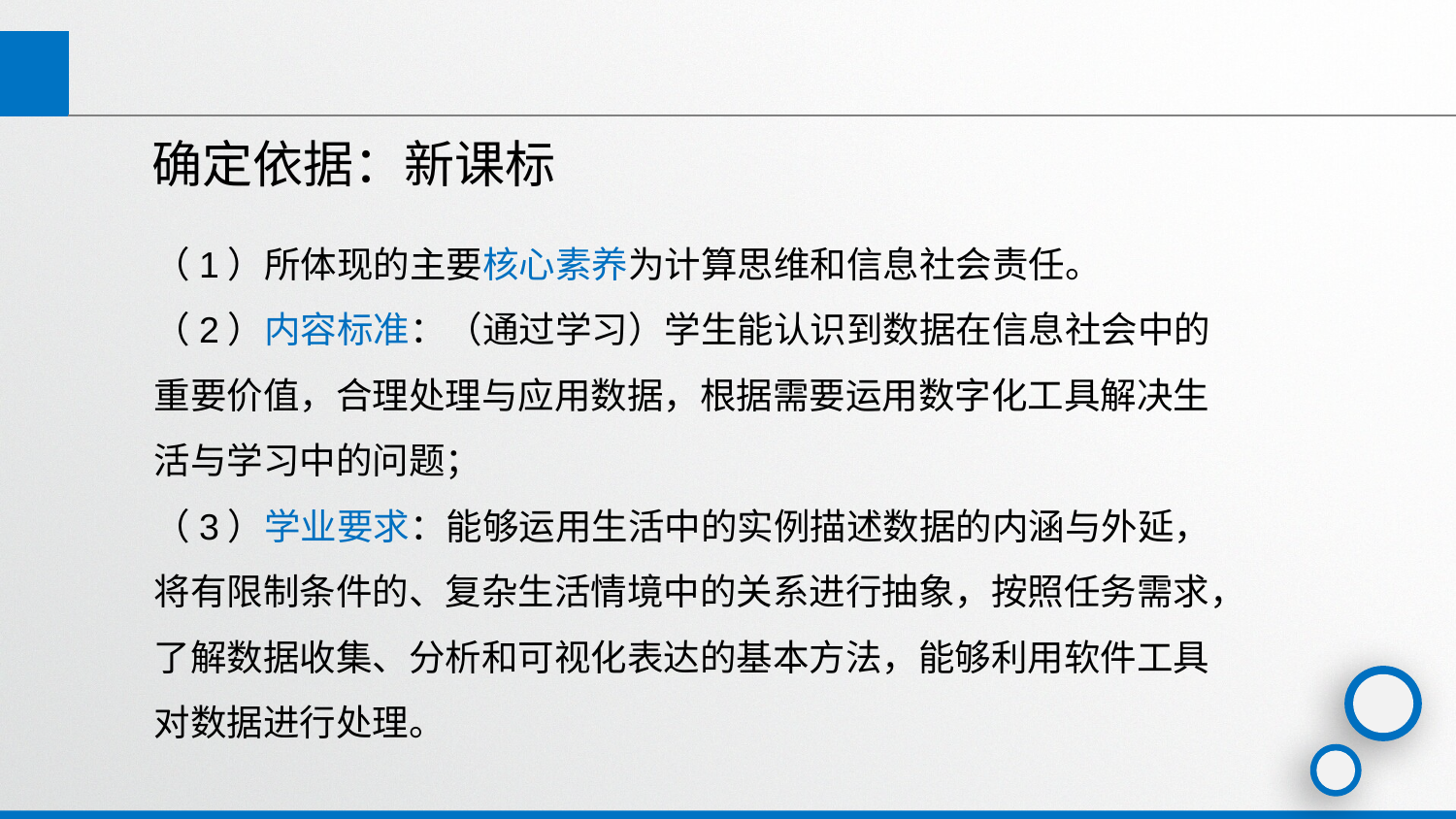

确定依据：新课标

（1）所体现的主要核心素养为计算思维和信息社会责任。
（2）内容标准：（通过学习）学生能认识到数据在信息社会中的重要价值，合理处理与应用数据，根据需要运用数字化工具解决生活与学习中的问题；
（3）学业要求：能够运用生活中的实例描述数据的内涵与外延，将有限制条件的、复杂生活情境中的关系进行抽象，按照任务需求，了解数据收集、分析和可视化表达的基本方法，能够利用软件工具对数据进行处理。